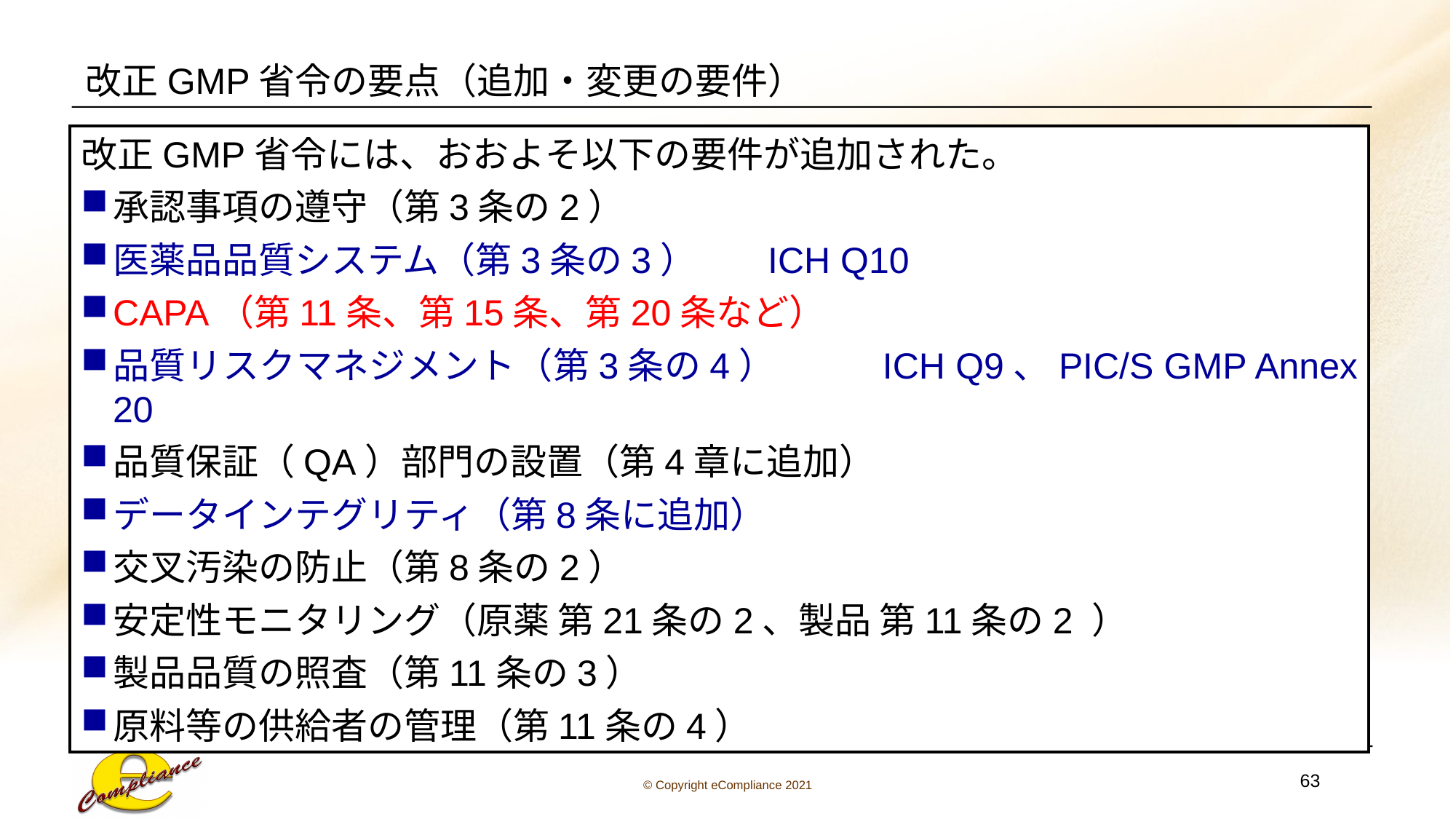

# 改正GMP省令の要点（追加・変更の要件）
改正GMP省令には、おおよそ以下の要件が追加された。
承認事項の遵守（第3条の2）
医薬品品質システム（第3条の3）	ICH Q10
CAPA（第11条、第15条、第20条など）
品質リスクマネジメント（第3条の4）	ICH Q9、PIC/S GMP Annex 20
品質保証（QA）部門の設置（第4章に追加）
データインテグリティ（第8条に追加）
交叉汚染の防止（第8条の2）
安定性モニタリング（原薬 第21条の2、製品 第11条の2 ）
製品品質の照査（第11条の3）
原料等の供給者の管理（第11条の4）